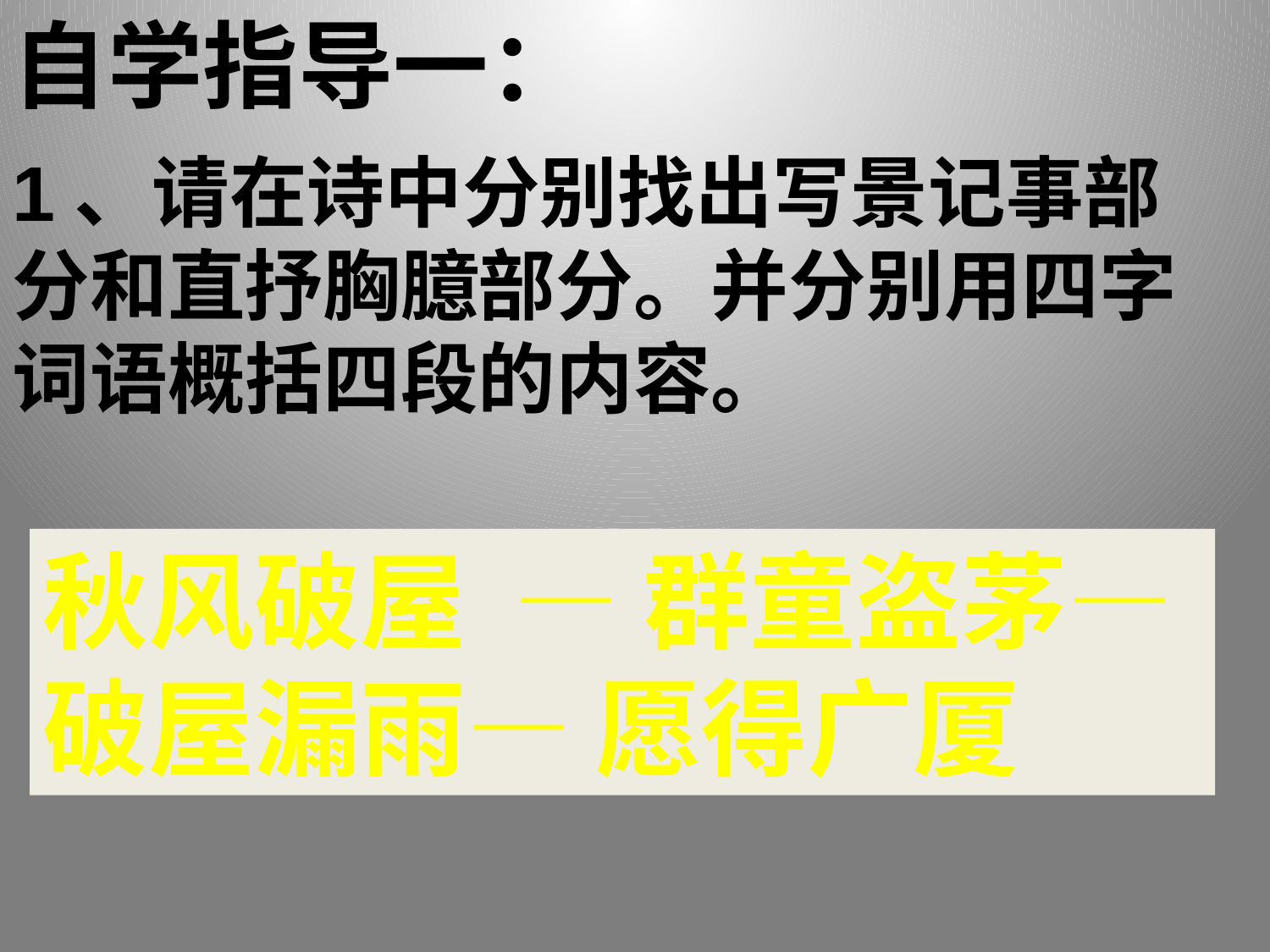

自学指导一：
1、请在诗中分别找出写景记事部分和直抒胸臆部分。并分别用四字词语概括四段的内容。

秋风破屋  — 群童盗茅— 破屋漏雨— 愿得广厦